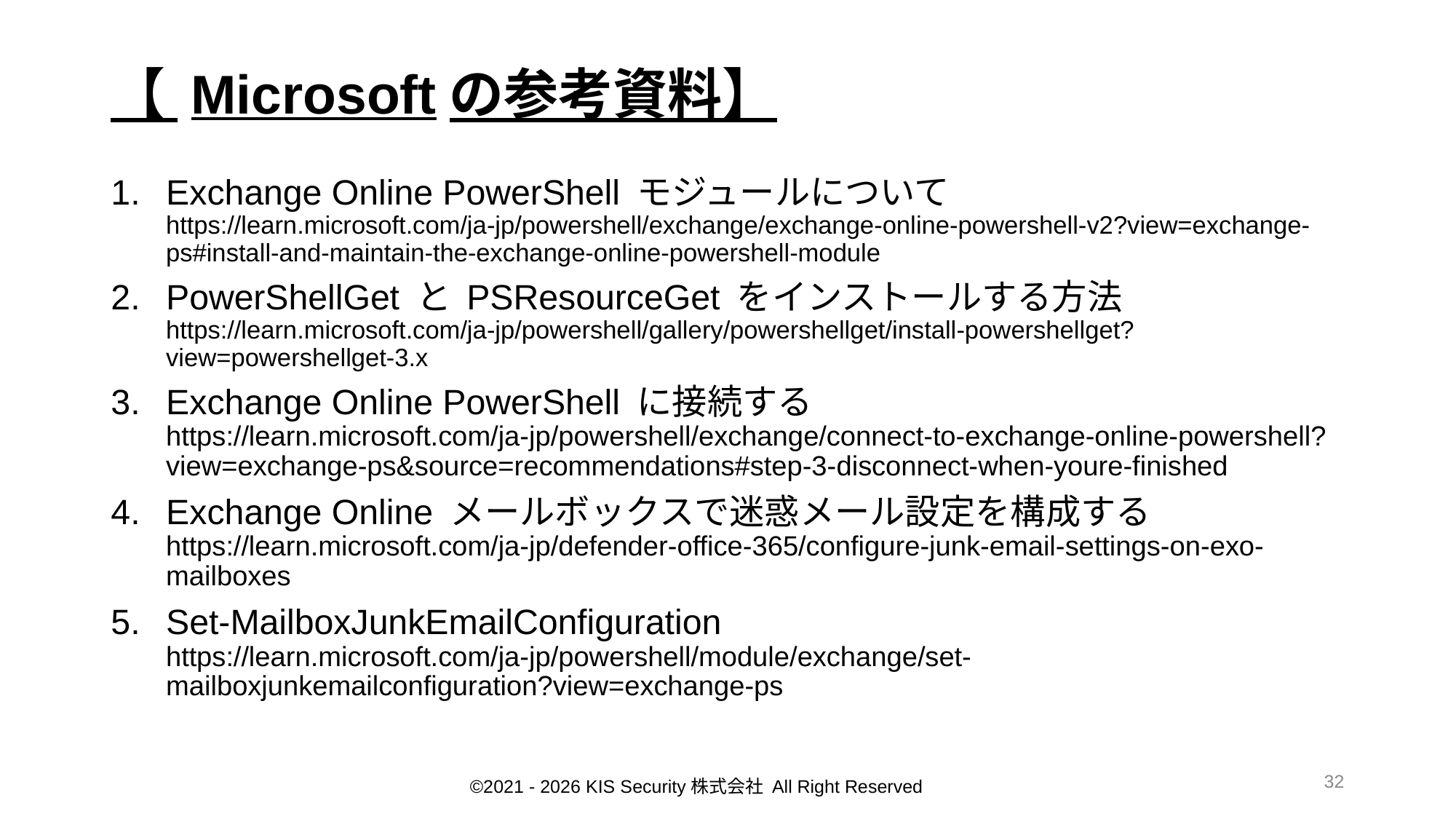

# 【 Microsoftの参考資料】
Exchange Online PowerShell モジュールについて
https://learn.microsoft.com/ja-jp/powershell/exchange/exchange-online-powershell-v2?view=exchange-ps#install-and-maintain-the-exchange-online-powershell-module
PowerShellGet と PSResourceGet をインストールする方法
https://learn.microsoft.com/ja-jp/powershell/gallery/powershellget/install-powershellget?view=powershellget-3.x
Exchange Online PowerShell に接続する
https://learn.microsoft.com/ja-jp/powershell/exchange/connect-to-exchange-online-powershell?view=exchange-ps&source=recommendations#step-3-disconnect-when-youre-finished
Exchange Online メールボックスで迷惑メール設定を構成する
https://learn.microsoft.com/ja-jp/defender-office-365/configure-junk-email-settings-on-exo-mailboxes
Set-MailboxJunkEmailConfiguration
https://learn.microsoft.com/ja-jp/powershell/module/exchange/set-mailboxjunkemailconfiguration?view=exchange-ps
32